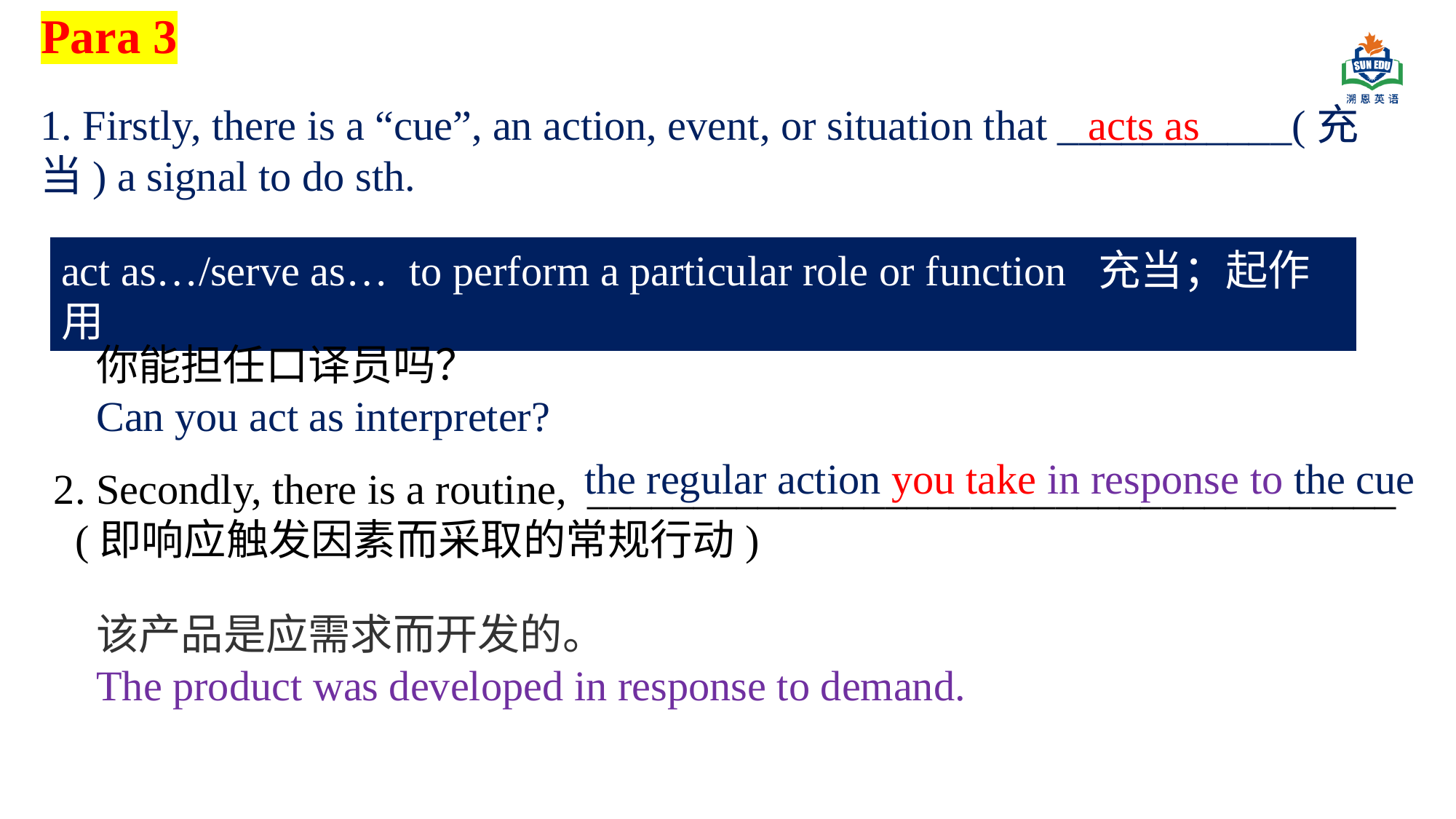

Para 3
1. Firstly, there is a “cue”, an action, event, or situation that ___________(充当) a signal to do sth.
acts as
act as…/serve as…  to perform a particular role or function  充当；起作用
你能担任口译员吗？
Can you act as interpreter?
the regular action you take in response to the cue
2. Secondly, there is a routine,  ______________________________________
  (即响应触发因素而采取的常规行动)

该产品是应需求而开发的。
The product was developed in response to demand.